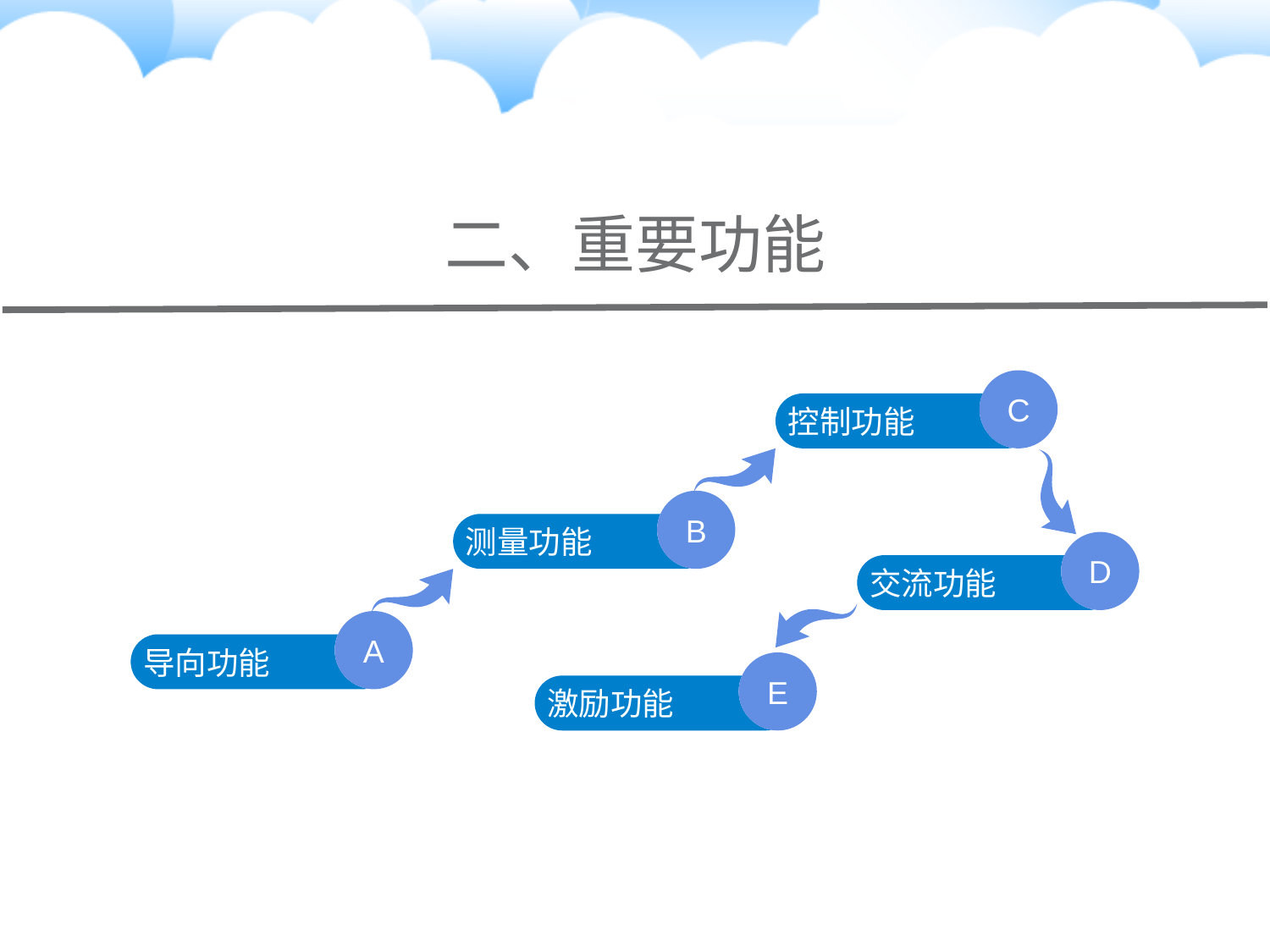

二、重要功能
C
控制功能

B
测量功能
D
交流功能

A
导向功能
E
激励功能